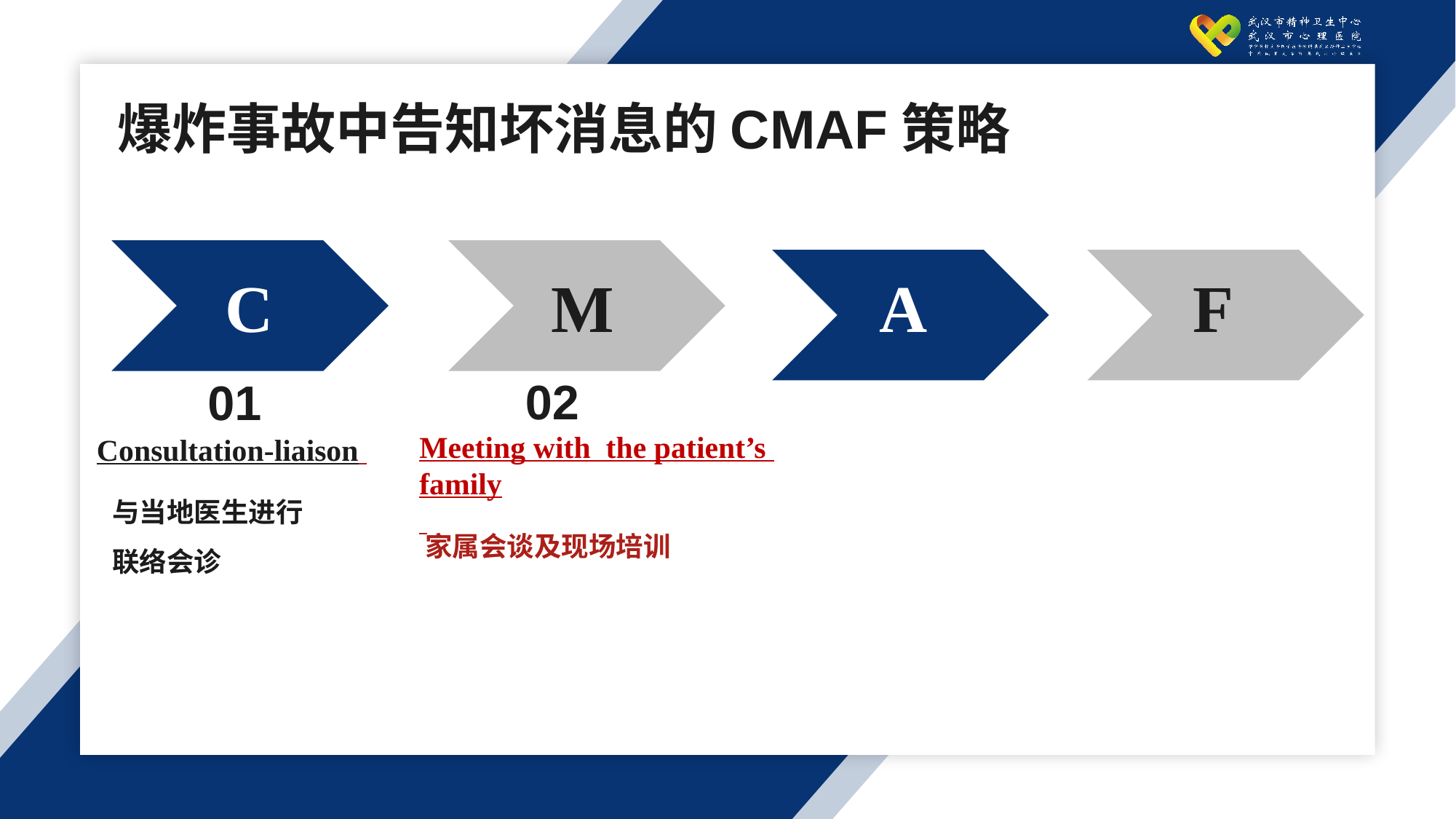

爆炸事故中告知坏消息的CMAF策略

C
M
A
F
02
01
Meeting with  the patient’s  family

Consultation-liaison
与当地医生进行联络会诊
家属会谈及现场培训